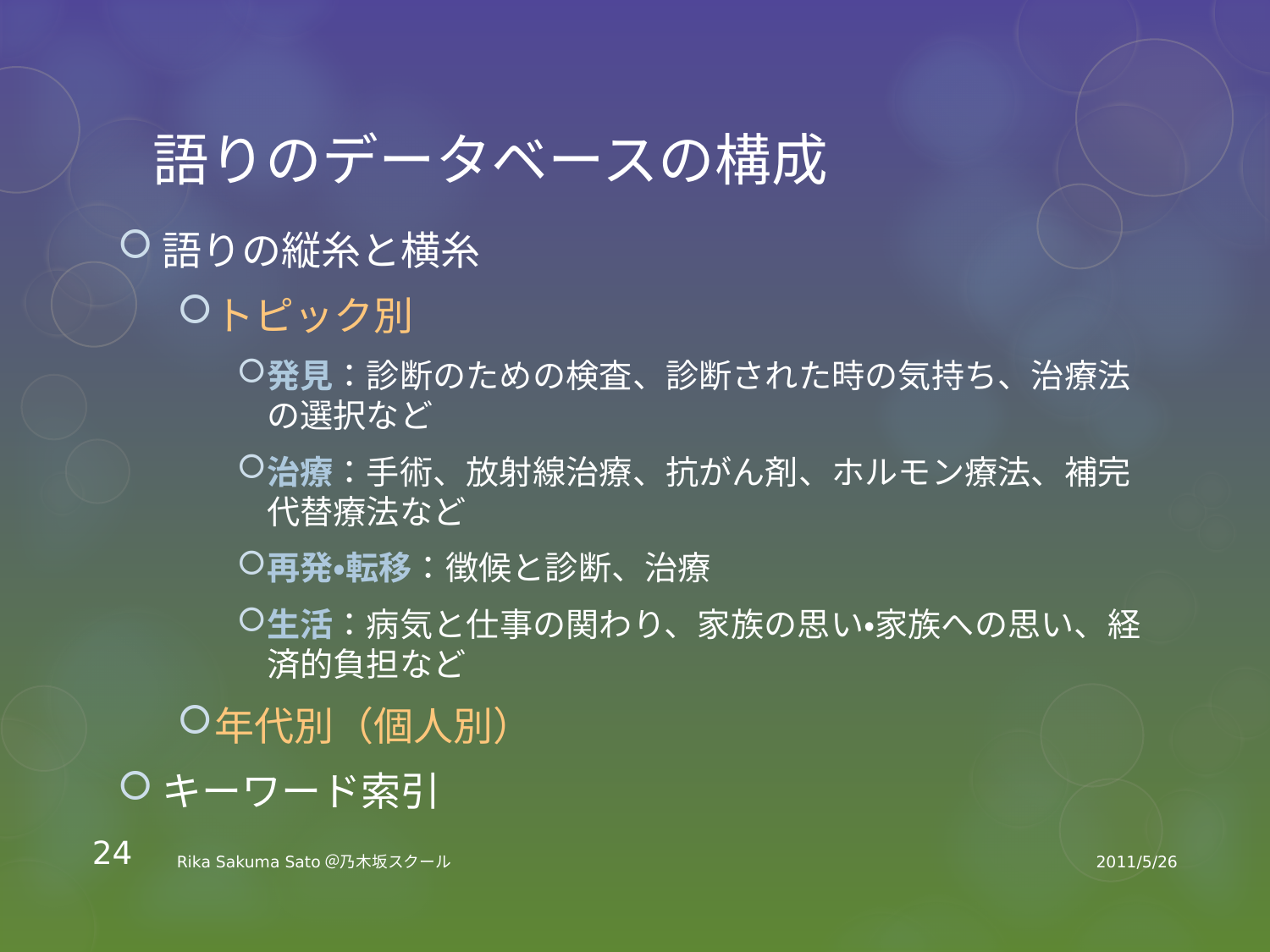

# 語りのデータベースの構成
語りの縦糸と横糸
トピック別
発見：診断のための検査、診断された時の気持ち、治療法の選択など
治療：手術、放射線治療、抗がん剤、ホルモン療法、補完代替療法など
再発・転移：徴候と診断、治療
生活：病気と仕事の関わり、家族の思い・家族への思い、経済的負担など
年代別（個人別）
キーワード索引
24
Rika Sakuma Sato＠乃木坂スクール
2011/5/26